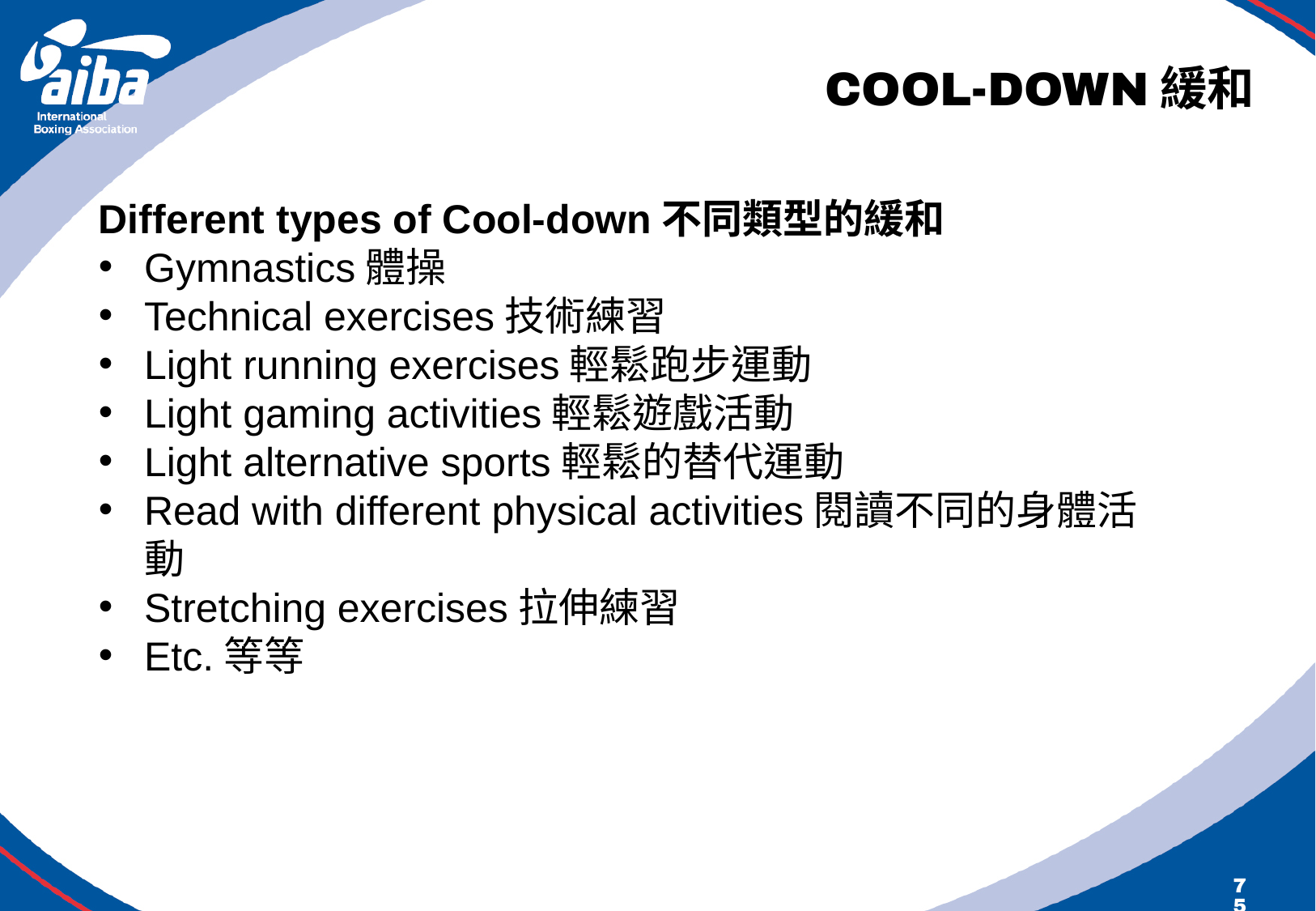

# COOL-DOWN緩和

Different types of Cool-down不同類型的緩和
Gymnastics體操
Technical exercises技術練習
Light running exercises輕鬆跑步運動
Light gaming activities輕鬆遊戲活動
Light alternative sports輕鬆的替代運動
Read with different physical activities閱讀不同的身體活動
Stretching exercises拉伸練習
Etc.等等
75